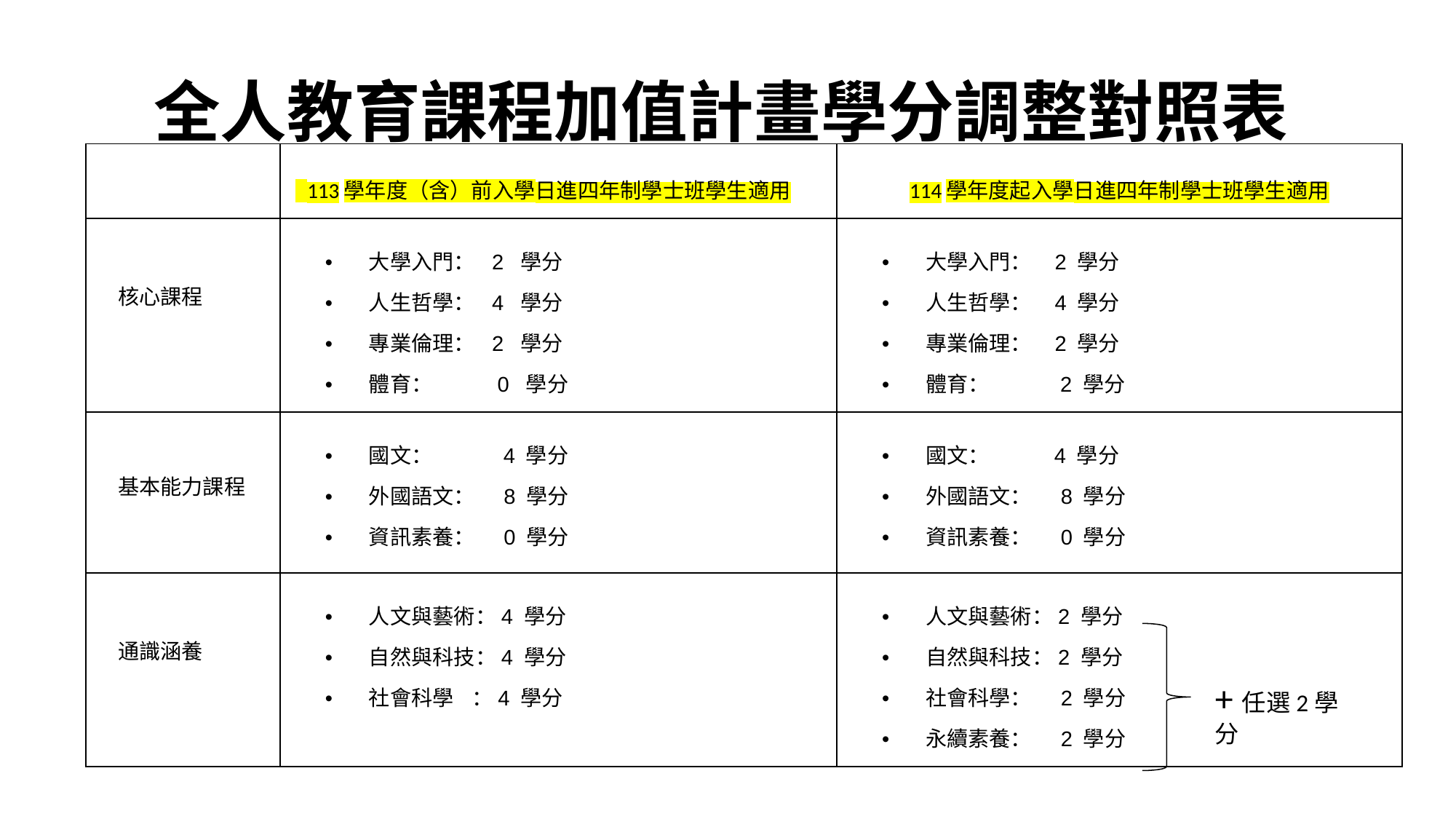

全人教育課程加值計畫學分調整對照表
|  | 113學年度（含）前入學日進四年制學士班學生適用 | 114學年度起入學日進四年制學士班學生適用 |
| --- | --- | --- |
| 核心課程 | 大學入門：  2 學分 人生哲學：  4 學分 專業倫理：  2 學分 體育：          0 學分 | 大學入門：   2 學分 人生哲學：   4 學分 專業倫理： 2 學分 體育：           2 學分 |
| 基本能力課程 | 國文：    4 學分 外國語文：    8 學分 資訊素養：    0 學分 | 國文：    4 學分  外國語文：    8 學分 資訊素養：    0 學分 |
| 通識涵養 | 人文與藝術：4 學分 自然與科技：4 學分 社會科學 ：4 學分 | 人文與藝術：2 學分 自然與科技：2 學分 社會科學：    2 學分 永續素養：    2 學分 |

+任選2學分